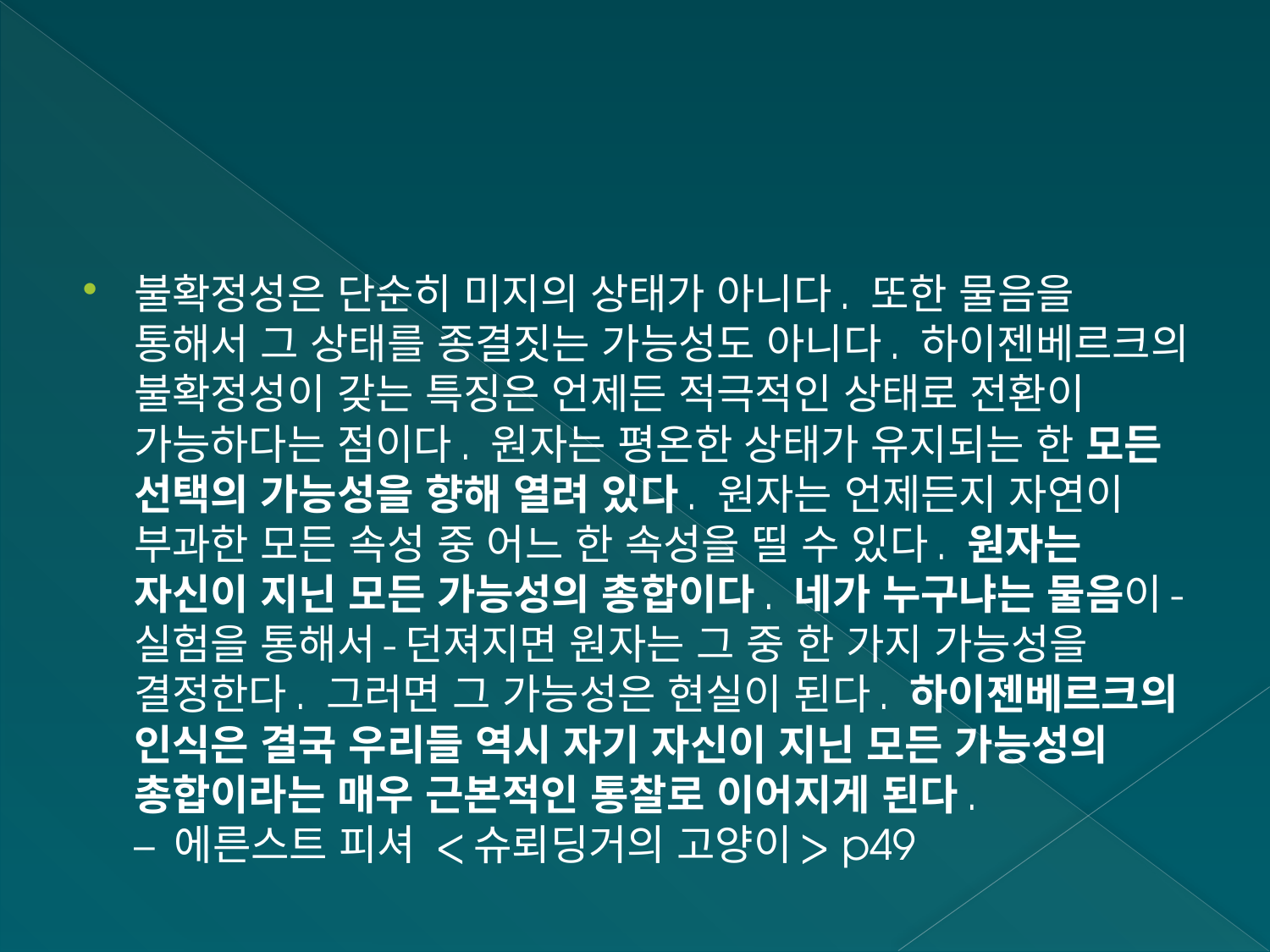

#
불확정성은 단순히 미지의 상태가 아니다. 또한 물음을 통해서 그 상태를 종결짓는 가능성도 아니다. 하이젠베르크의 불확정성이 갖는 특징은 언제든 적극적인 상태로 전환이 가능하다는 점이다. 원자는 평온한 상태가 유지되는 한 모든 선택의 가능성을 향해 열려 있다. 원자는 언제든지 자연이 부과한 모든 속성 중 어느 한 속성을 띨 수 있다. 원자는 자신이 지닌 모든 가능성의 총합이다. 네가 누구냐는 물음이-실험을 통해서-던져지면 원자는 그 중 한 가지 가능성을 결정한다. 그러면 그 가능성은 현실이 된다. 하이젠베르크의 인식은 결국 우리들 역시 자기 자신이 지닌 모든 가능성의 총합이라는 매우 근본적인 통찰로 이어지게 된다.
– 에른스트 피셔 <슈뢰딩거의 고양이> p49